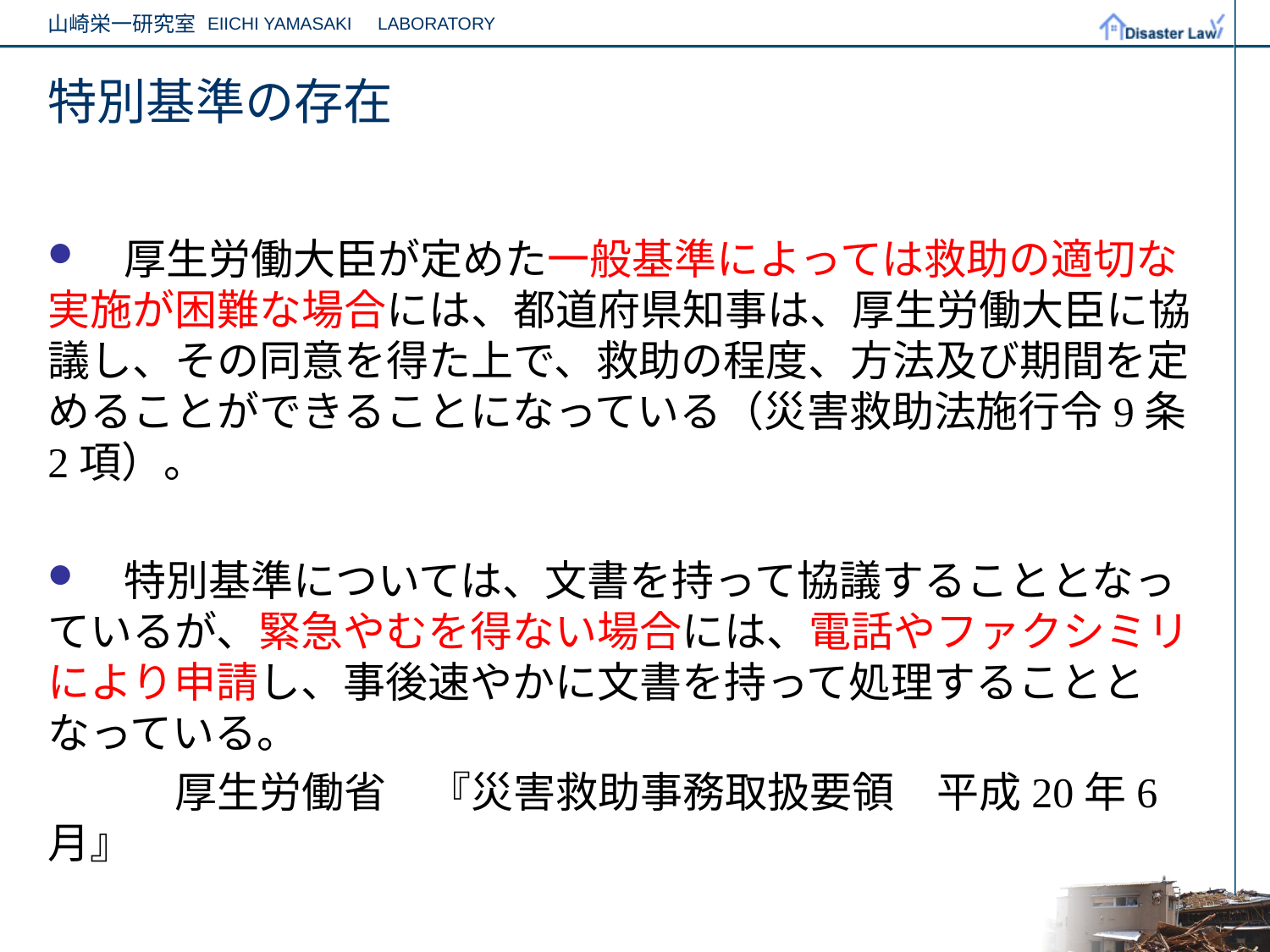

# 特別基準の存在
　厚生労働大臣が定めた一般基準によっては救助の適切な実施が困難な場合には、都道府県知事は、厚生労働大臣に協議し、その同意を得た上で、救助の程度、方法及び期間を定めることができることになっている（災害救助法施行令9条2項）。

　特別基準については、文書を持って協議することとなっているが、緊急やむを得ない場合には、電話やファクシミリにより申請し、事後速やかに文書を持って処理することとなっている。
　　　厚生労働省　『災害救助事務取扱要領　平成20年6月』